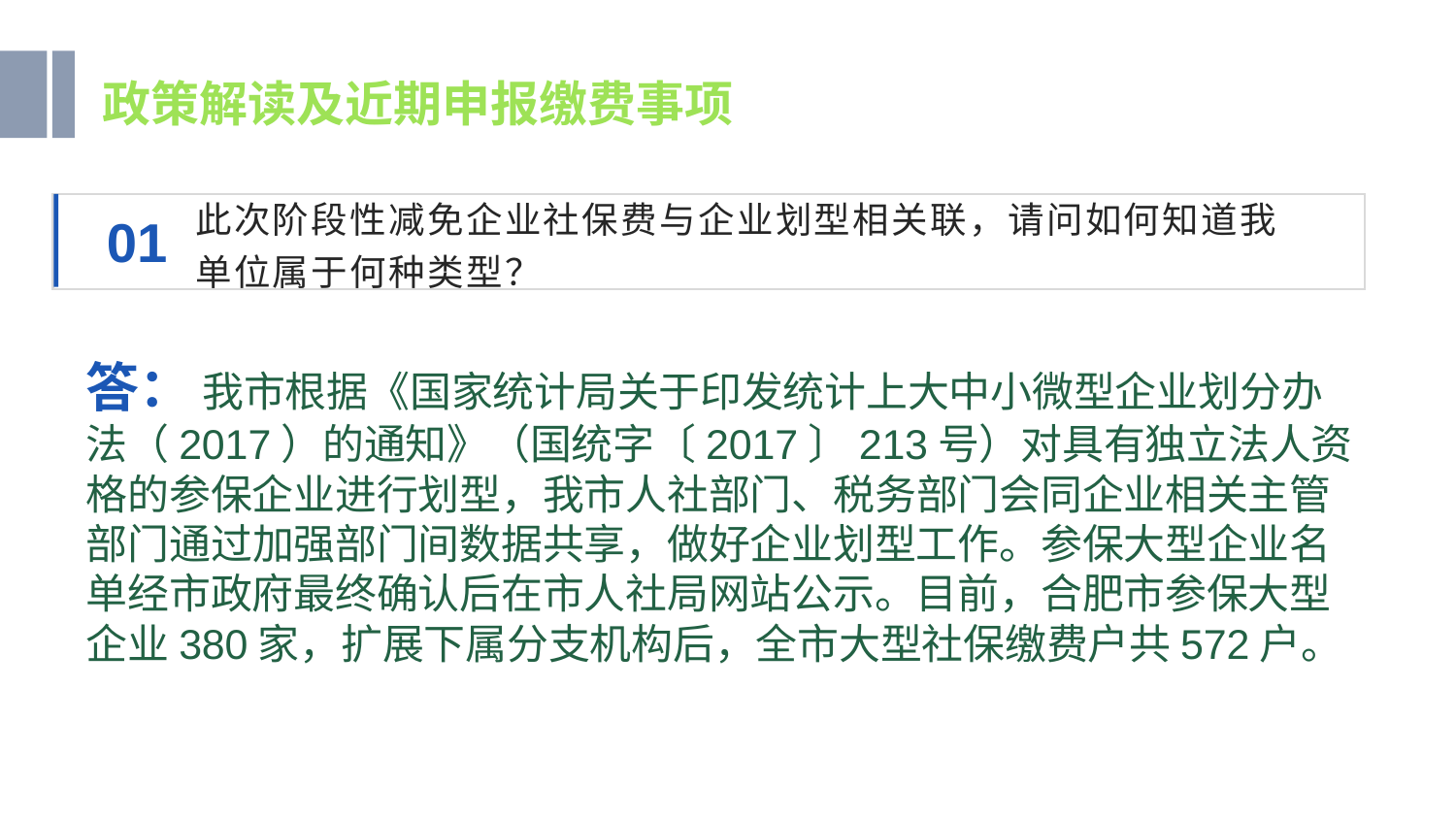

政策解读及近期申报缴费事项

01
此次阶段性减免企业社保费与企业划型相关联，请问如何知道我单位属于何种类型？
答： 我市根据《国家统计局关于印发统计上大中小微型企业划分办法（2017）的通知》（国统字〔2017〕213号）对具有独立法人资格的参保企业进行划型，我市人社部门、税务部门会同企业相关主管部门通过加强部门间数据共享，做好企业划型工作。参保大型企业名单经市政府最终确认后在市人社局网站公示。目前，合肥市参保大型企业380家，扩展下属分支机构后，全市大型社保缴费户共572户。